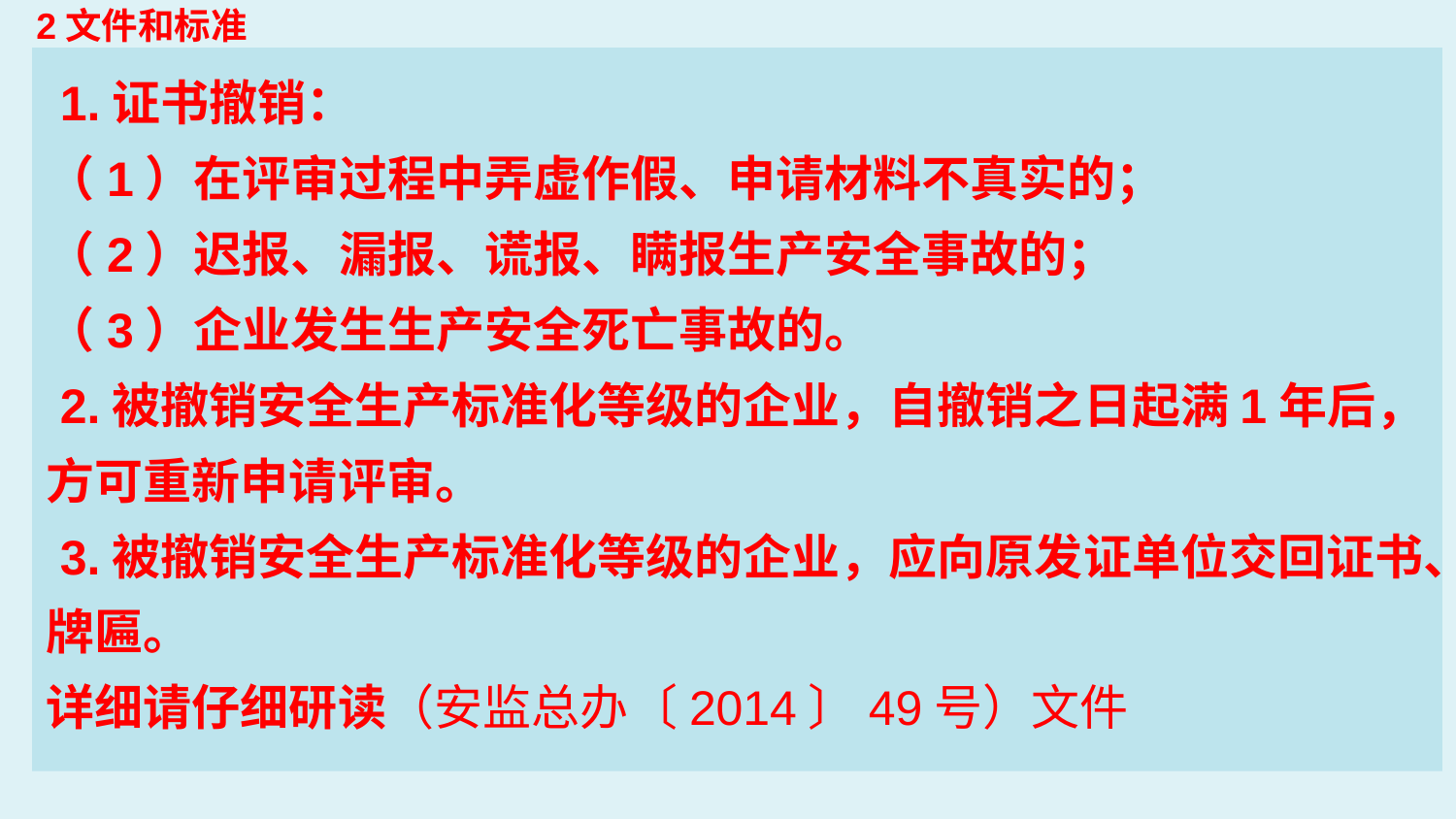

2文件和标准
 1.证书撤销：
（1）在评审过程中弄虚作假、申请材料不真实的；
（2）迟报、漏报、谎报、瞒报生产安全事故的；
（3）企业发生生产安全死亡事故的。
 2.被撤销安全生产标准化等级的企业，自撤销之日起满1年后，方可重新申请评审。
 3.被撤销安全生产标准化等级的企业，应向原发证单位交回证书、牌匾。
详细请仔细研读（安监总办〔2014〕49号）文件